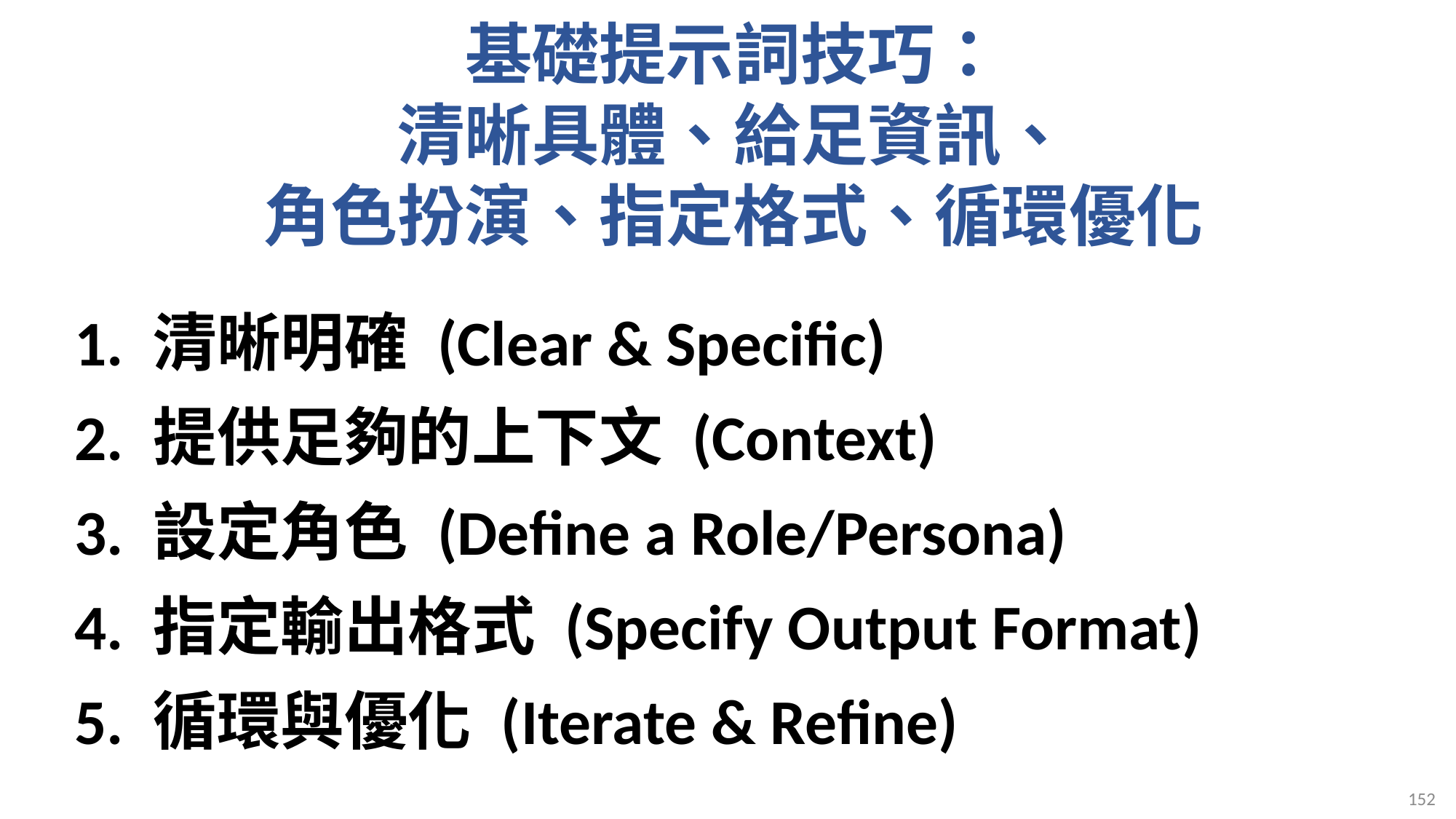

# 基礎提示詞技巧： 清晰具體、給足資訊、 角色扮演、指定格式、循環優化
1. 清晰明確 (Clear & Specific)
2. 提供足夠的上下文 (Context)
3. 設定角色 (Define a Role/Persona)
4. 指定輸出格式 (Specify Output Format)
5. 循環與優化 (Iterate & Refine)
152